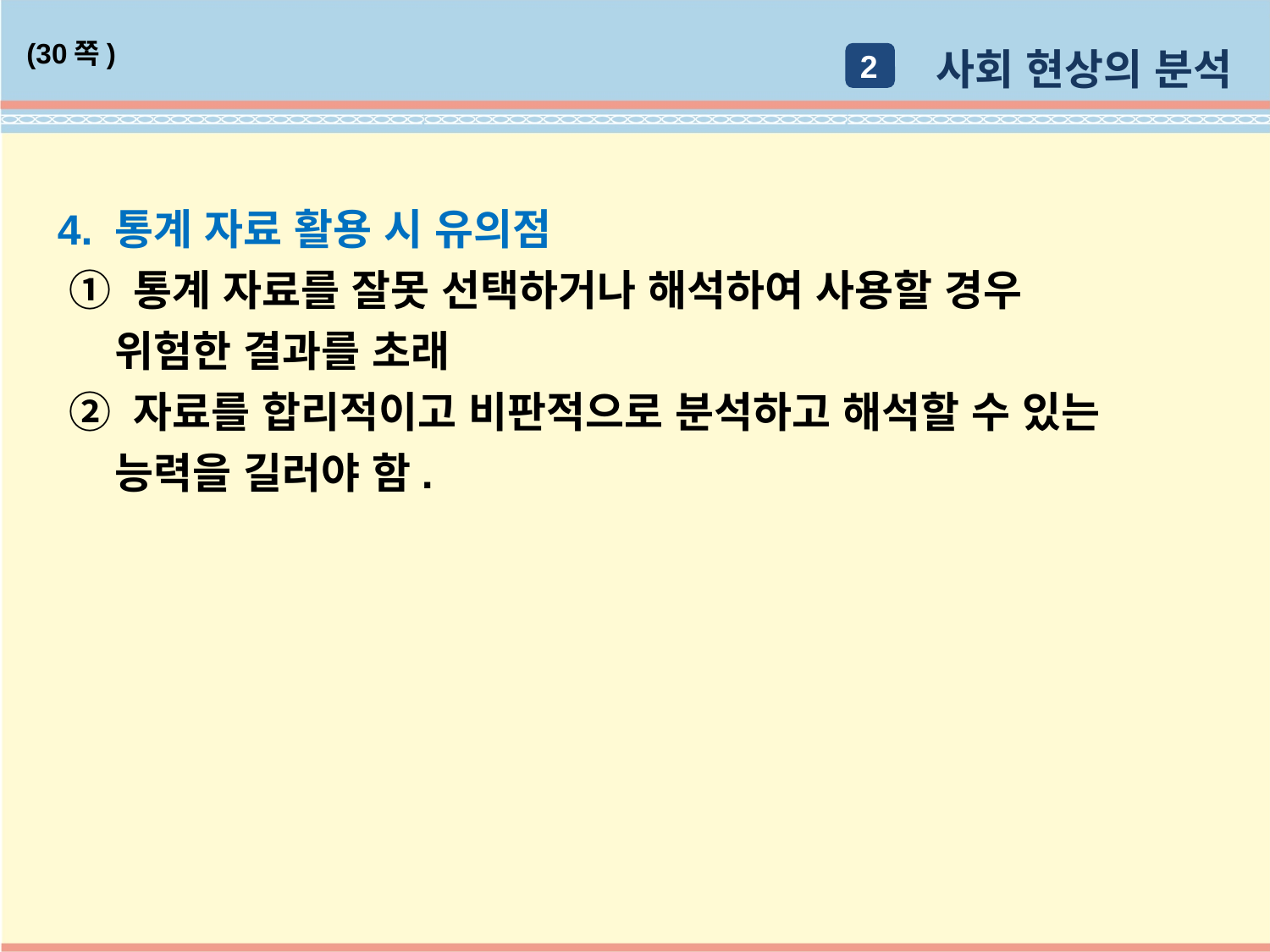

사회 현상의 분석
(30쪽)
2
4. 통계 자료 활용 시 유의점
 ① 통계 자료를 잘못 선택하거나 해석하여 사용할 경우
    위험한 결과를 초래
 ② 자료를 합리적이고 비판적으로 분석하고 해석할 수 있는
    능력을 길러야 함.